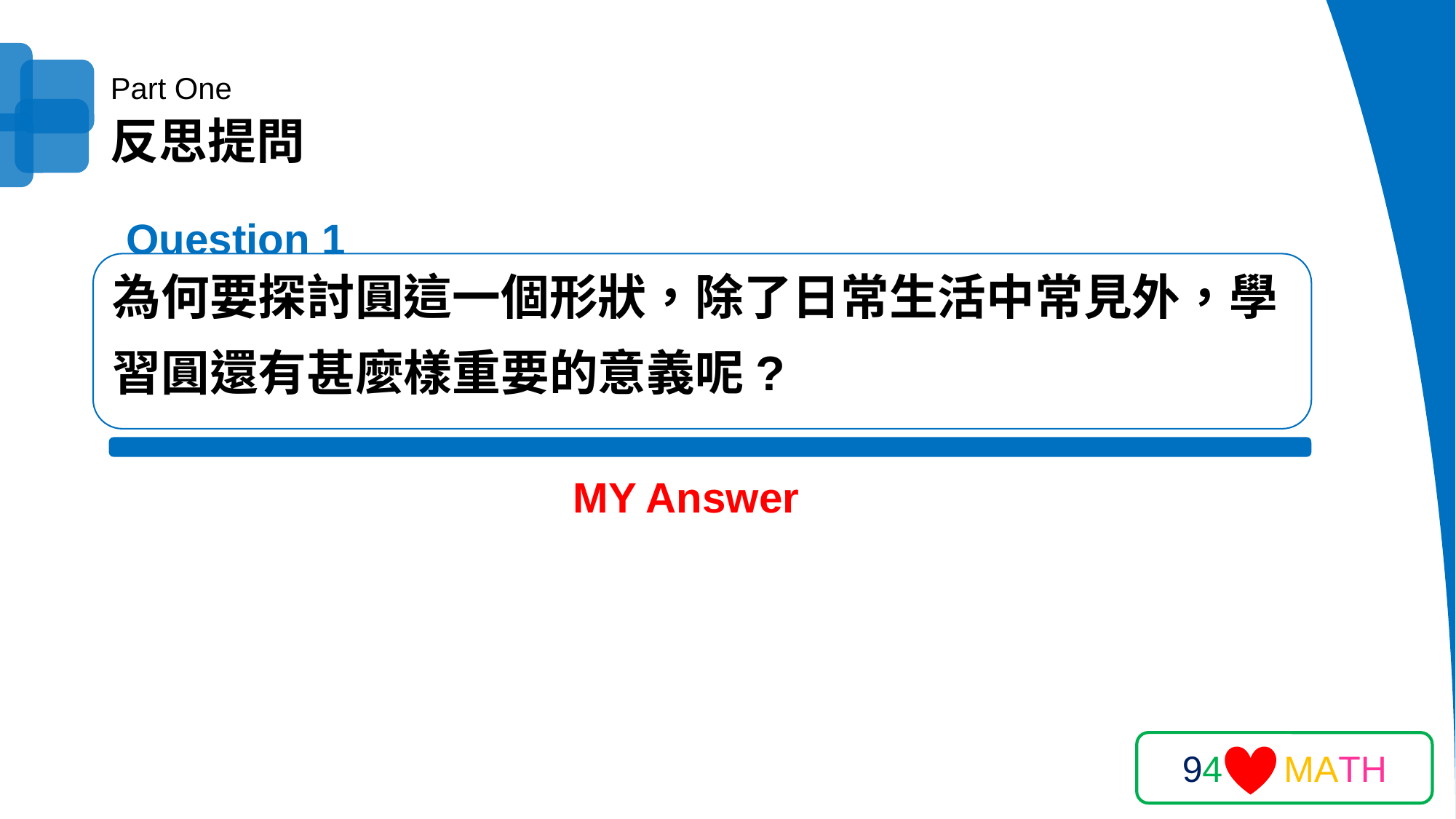

Part One
反思提問
Question 1

為何要探討圓這一個形狀，除了日常生活中常見外，學習圓還有甚麼樣重要的意義呢?

MY Answer
94      MATH